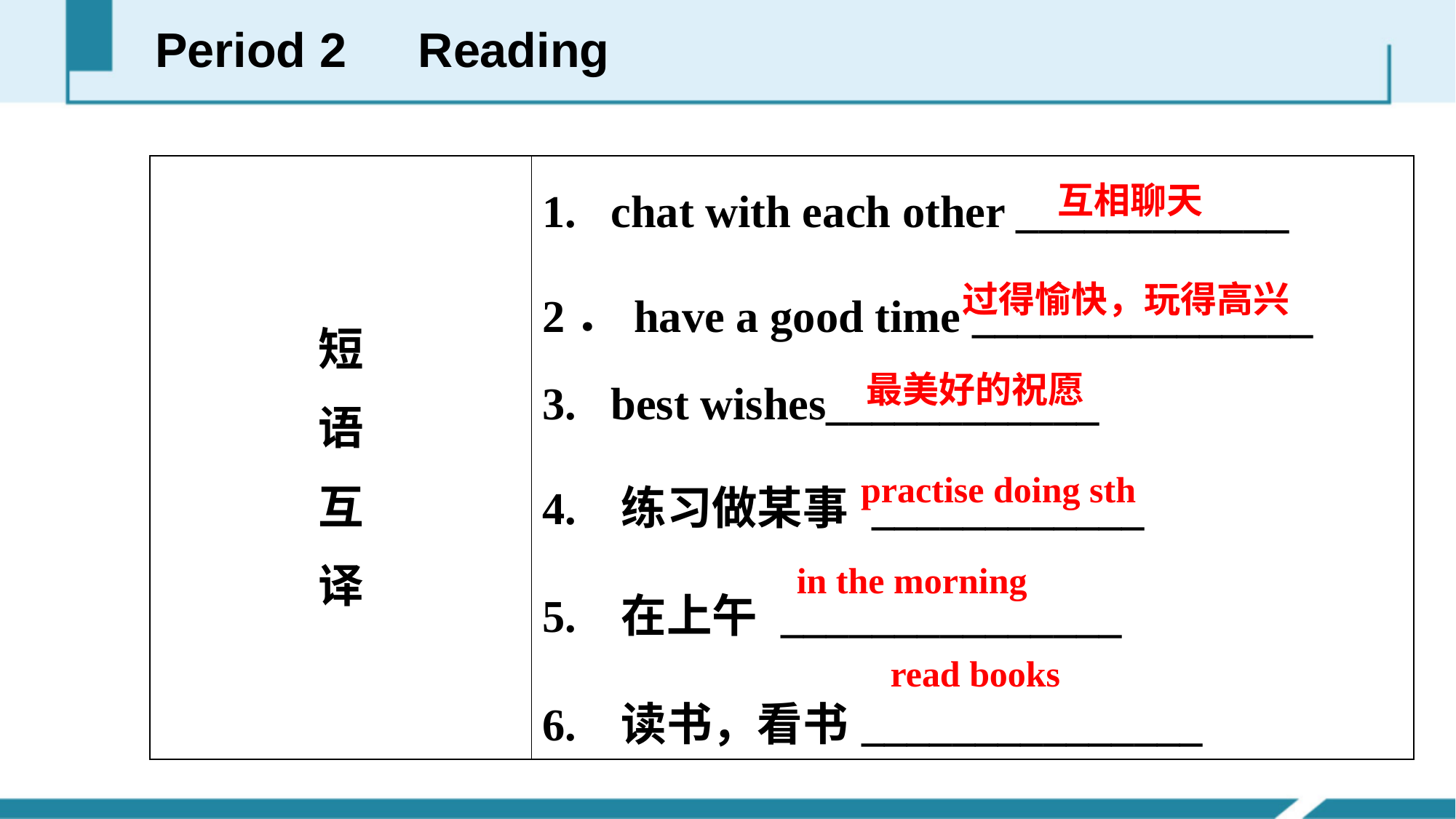

Period 2　Reading
| 短 语 互 译 | 1. chat with each other \_\_\_\_\_\_\_\_\_\_\_\_ 2．have a good time \_\_\_\_\_\_\_\_\_\_\_\_\_\_\_ 3. best wishes\_\_\_\_\_\_\_\_\_\_\_\_ 4. 练习做某事 \_\_\_\_\_\_\_\_\_\_\_\_ 5. 在上午 \_\_\_\_\_\_\_\_\_\_\_\_\_\_\_ 6. 读书，看书\_\_\_\_\_\_\_\_\_\_\_\_\_\_\_ |
| --- | --- |
互相聊天
过得愉快，玩得高兴

最美好的祝愿
practise doing sth
in the morning
read books